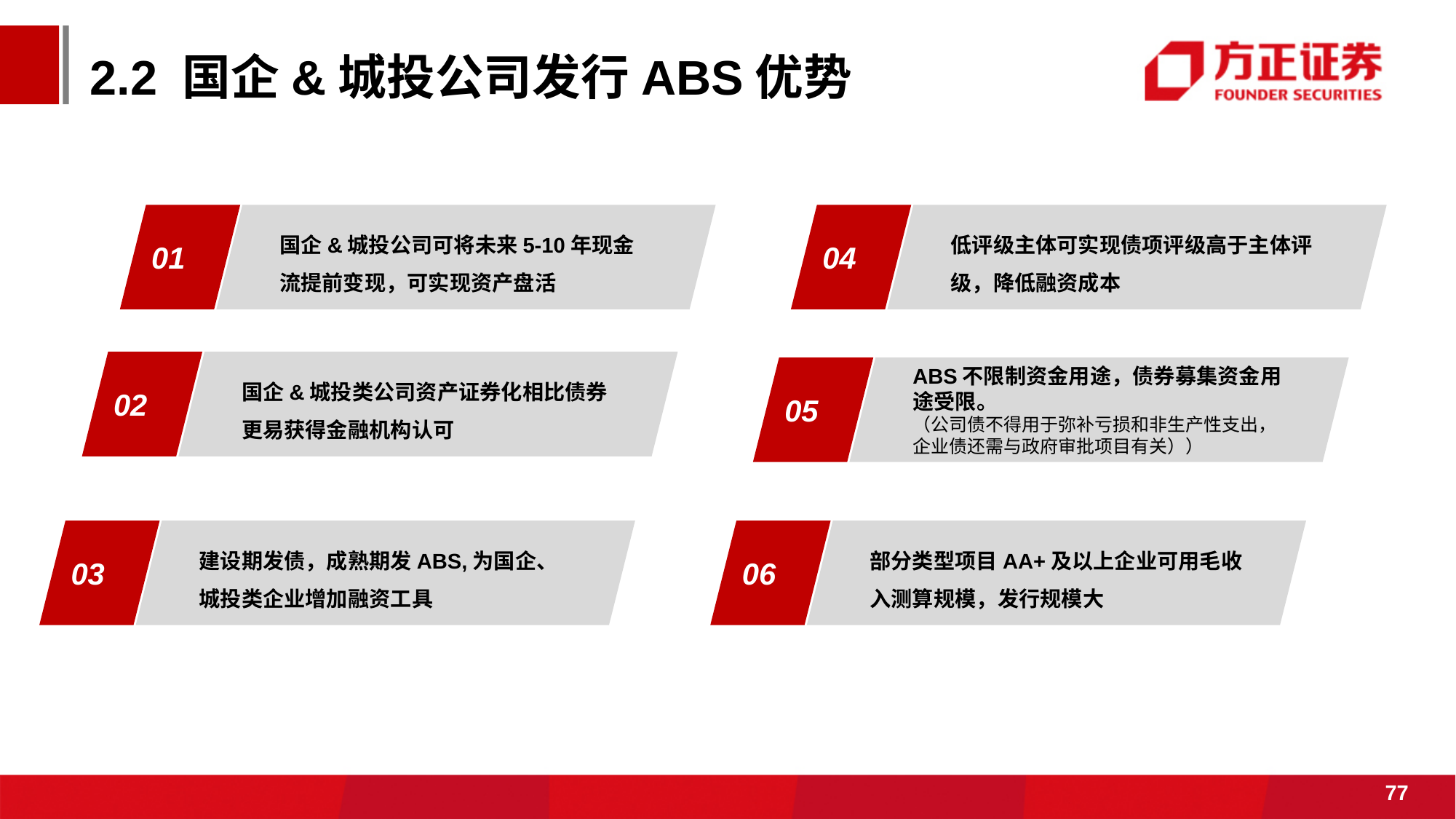

# 2.2 国企&城投公司发行ABS优势

01
国企&城投公司可将未来5-10年现金流提前变现，可实现资产盘活
04
低评级主体可实现债项评级高于主体评级，降低融资成本
02
国企&城投类公司资产证券化相比债券更易获得金融机构认可
05
ABS不限制资金用途，债券募集资金用途受限。
（公司债不得用于弥补亏损和非生产性支出，企业债还需与政府审批项目有关））
03
建设期发债，成熟期发ABS,为国企、城投类企业增加融资工具
06
部分类型项目AA+及以上企业可用毛收入测算规模，发行规模大
77